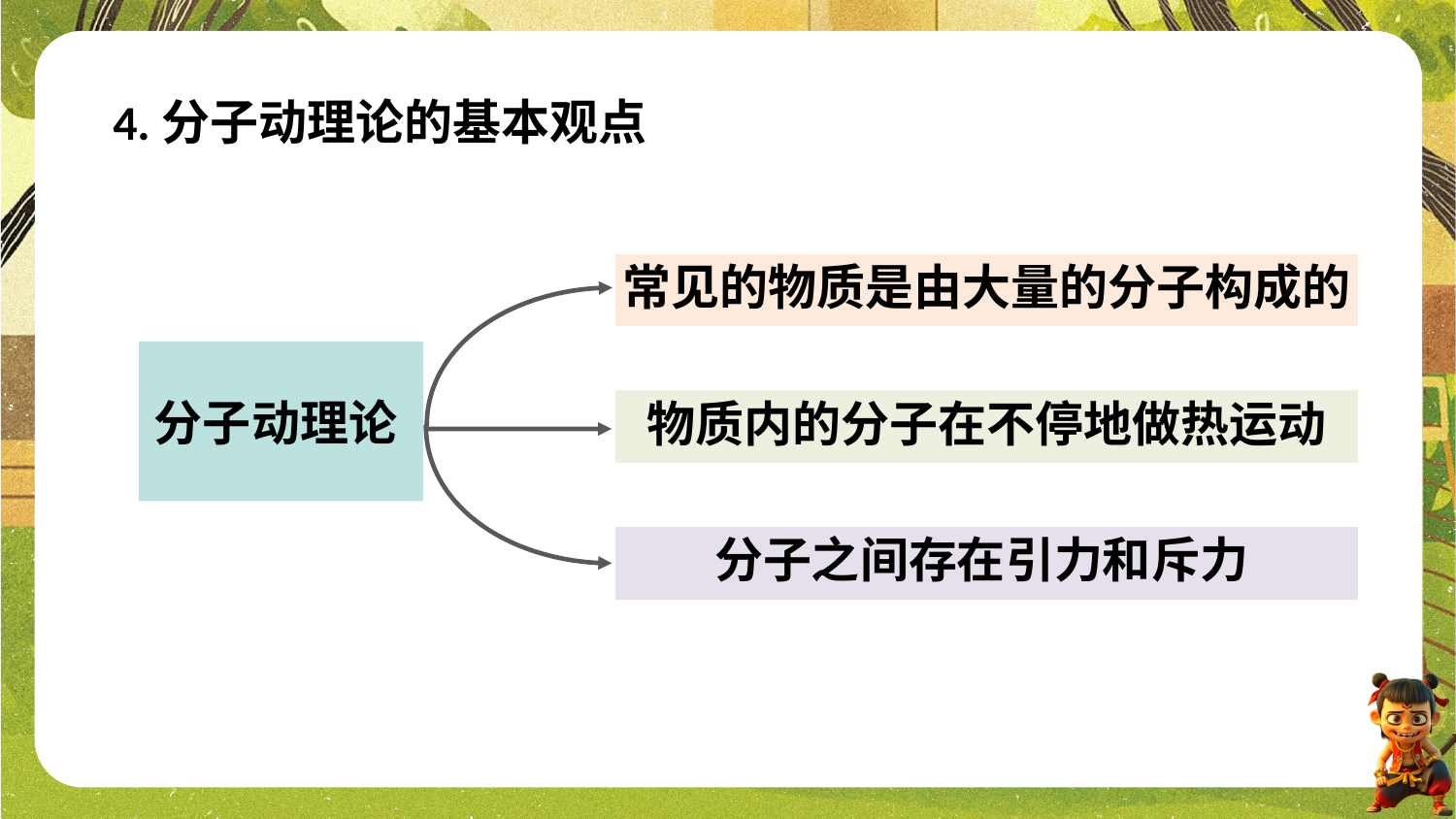

4.分子动理论的基本观点
常见的物质是由大量的分子构成的

分子动理论
物质内的分子在不停地做热运动

分子之间存在引力和斥力